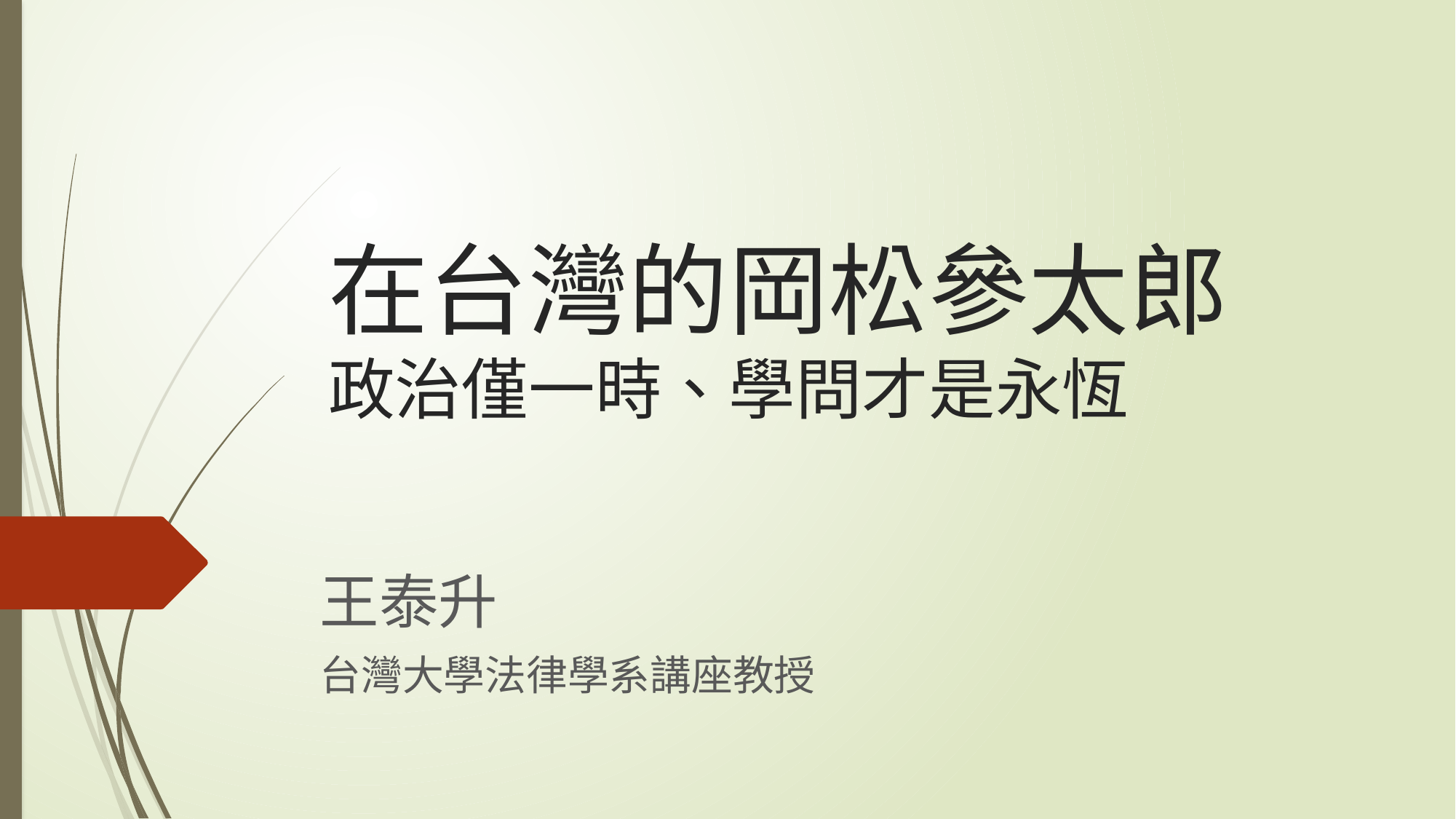

# 在台灣的岡松參太郎 政治僅一時、學問才是永恆
王泰升
台灣大學法律學系講座教授